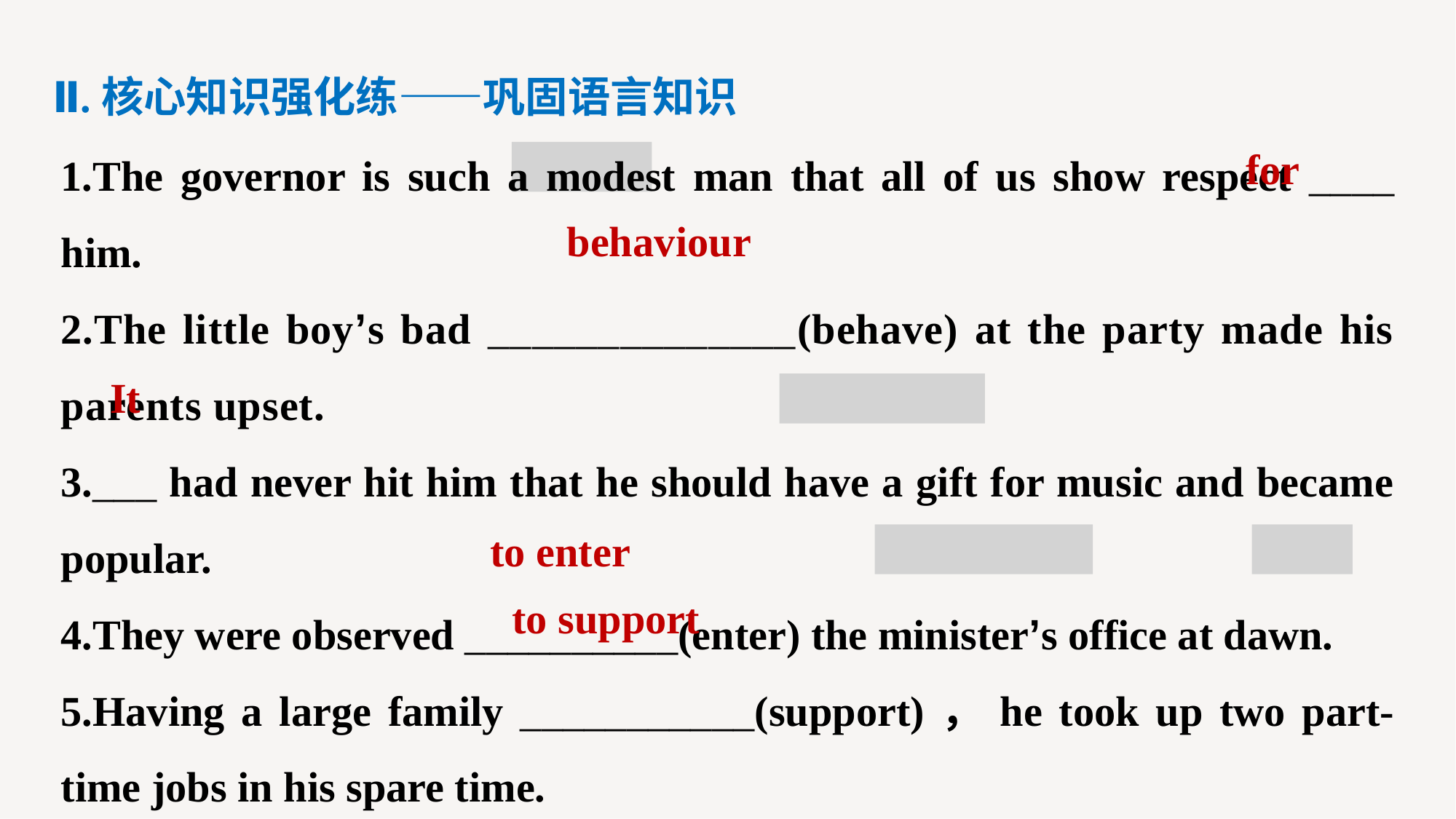

Ⅱ.核心知识强化练——巩固语言知识
1.The governor is such a modest man that all of us show respect ____ him.
2.The little boy’s bad ______________(behave) at the party made his parents upset.
3.___ had never hit him that he should have a gift for music and became popular.
4.They were observed __________(enter) the minister’s office at dawn.
5.Having a large family ___________(support)，he took up two part-time jobs in his spare time.
for

behaviour
It

to enter

to support